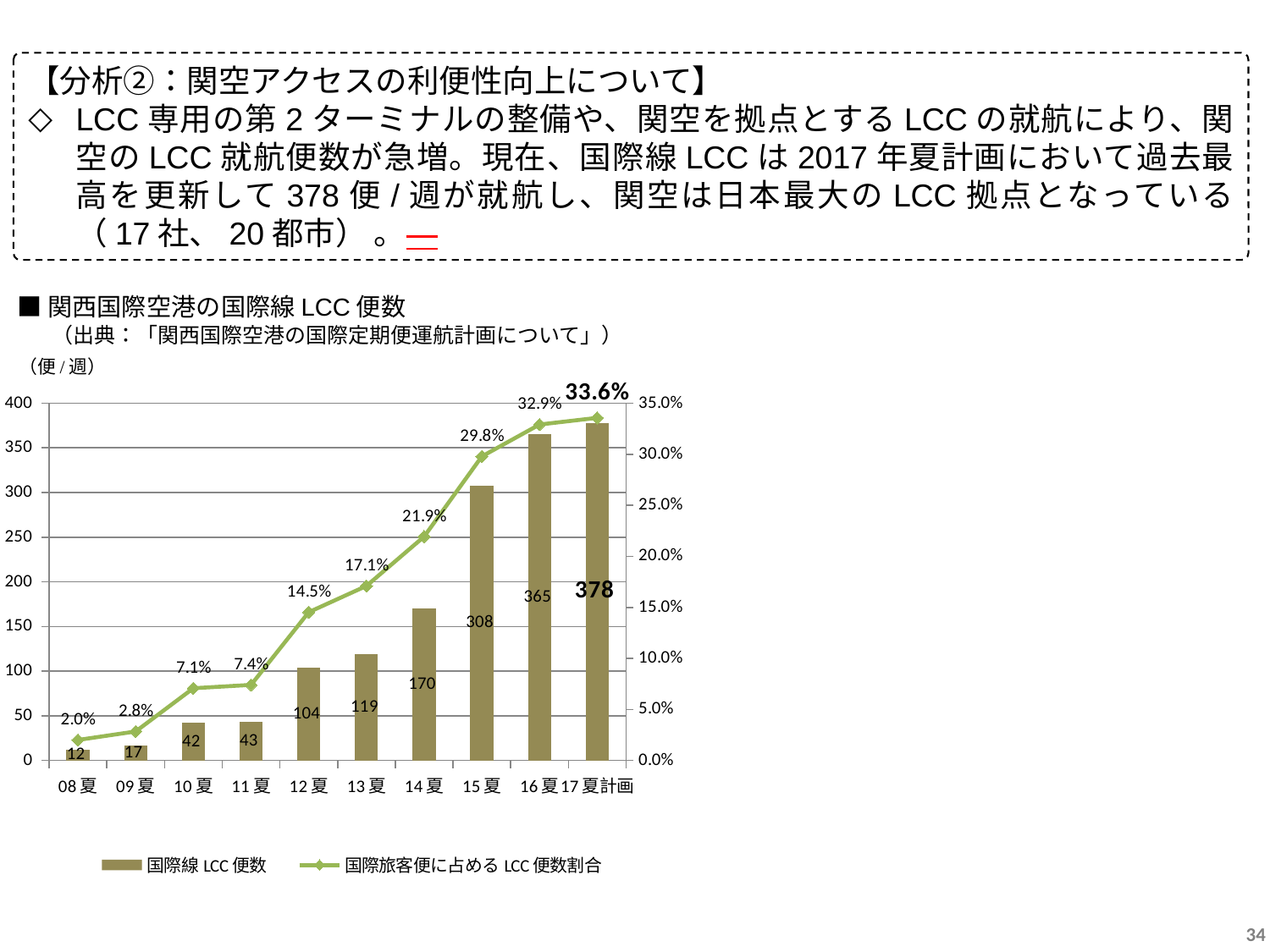

【分析②：関空アクセスの利便性向上について】
LCC専用の第2ターミナルの整備や、関空を拠点とするLCCの就航により、関空のLCC就航便数が急増。現在、国際線LCCは2017年夏計画において過去最高を更新して378便/週が就航し、関空は日本最大のLCC拠点となっている（17社、20都市） 。
■関西国際空港の国際線LCC便数
（出典：「関西国際空港の国際定期便運航計画について」）

### Chart

| Category | 国際線LCC便数 | 国際旅客便に占めるLCC便数割合 |
|---|---|---|
| 08夏 | 12.0 | 0.020066889632107024 |
| 09夏 | 17.0 | 0.028380634390651086 |
| 10夏 | 42.0 | 0.0707070707070707 |
| 11夏 | 43.0 | 0.07401032702237521 |
| 12夏 | 104.0 | 0.1452513966480447 |
| 13夏 | 119.0 | 0.17097701149425287 |
| 14夏 | 170.0 | 0.21935483870967742 |
| 15夏 | 308.0 | 0.2978723404255319 |
| 16夏 | 365.0 | 0.3291253381424707 |
| 17夏計画 | 378.0 | 0.33570159857904086 |
34